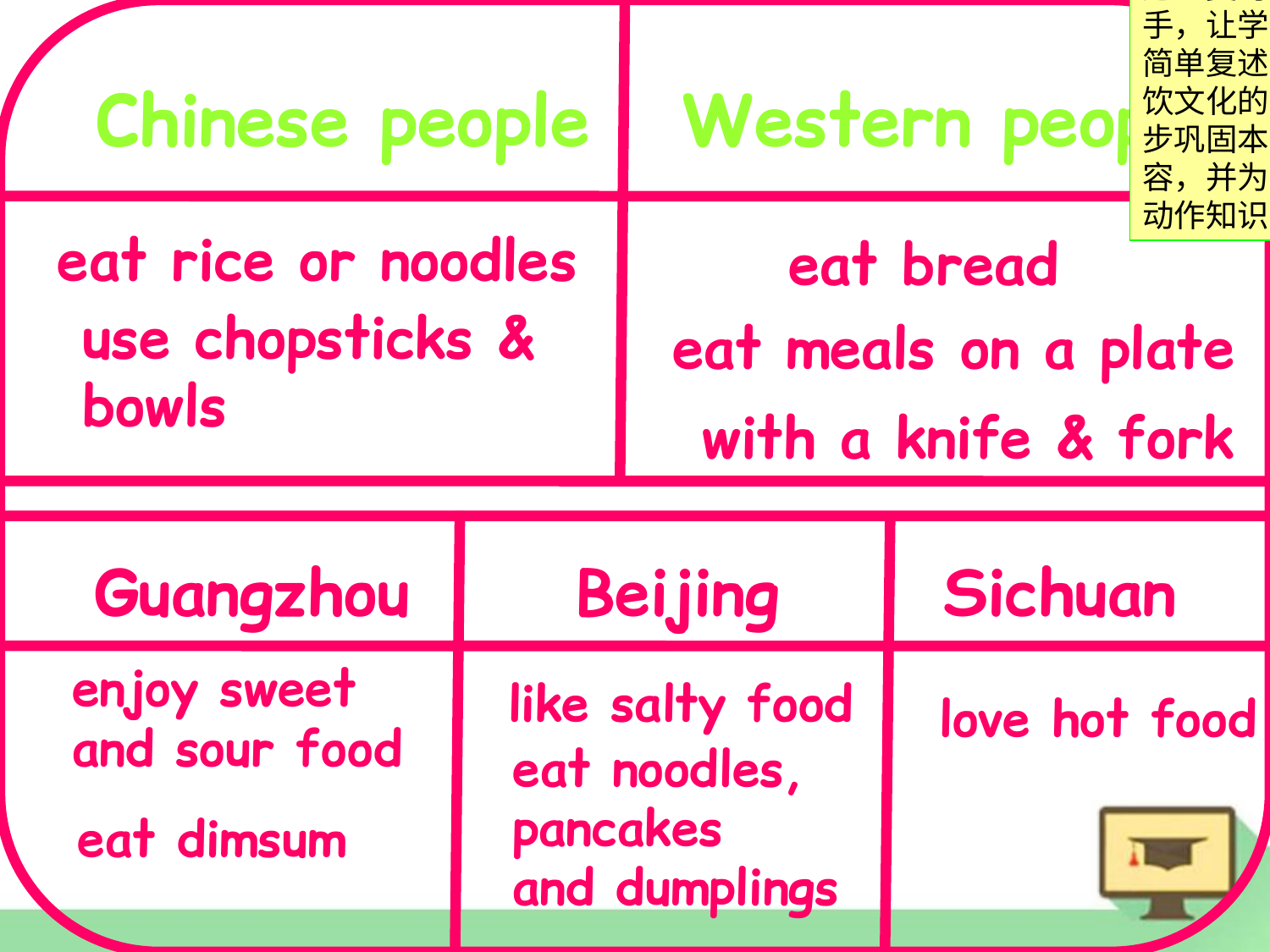

通过复习本单元短语入手，让学生用此表格来简单复述中外和国内餐饮文化的差异从而进一步巩固本单元的学习内容，并为下面的各项活动作知识铺垫。
# Chinese people   Western people

eat rice or noodles
eat bread
use chopsticks & bowls
eat meals on a plate
with a knife & fork

   Guangzhou      Beijing      Sichuan

enjoy sweet and sour food
like salty food
love hot food
eat noodles,
pancakes
and dumplings
eat dimsum